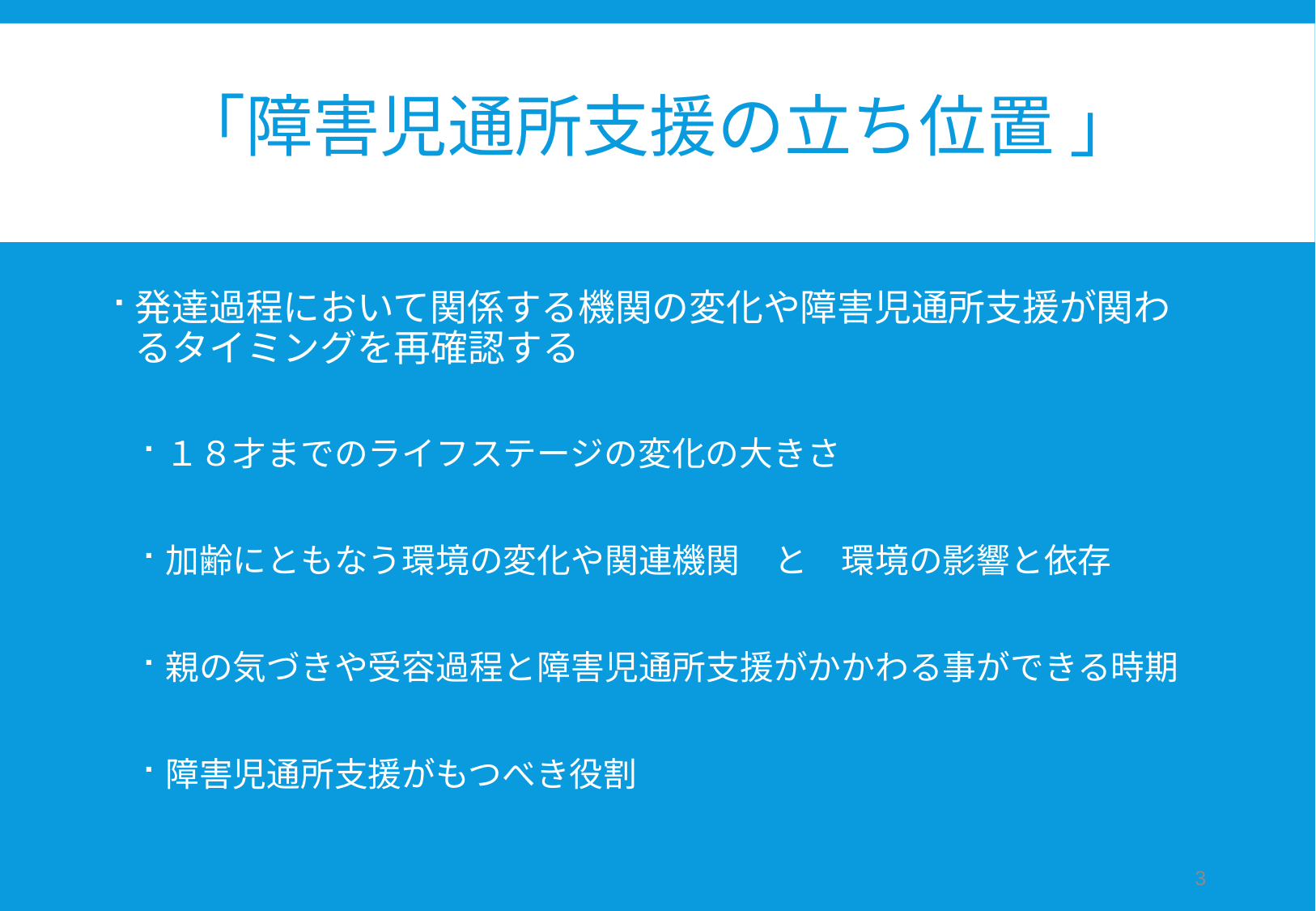

# 「障害児通所支援の立ち位置 」
発達過程において関係する機関の変化や障害児通所支援が関わるタイミングを再確認する

１８才までのライフステージの変化の大きさ

加齢にともなう環境の変化や関連機関　と　環境の影響と依存

親の気づきや受容過程と障害児通所支援がかかわる事ができる時期

障害児通所支援がもつべき役割
3